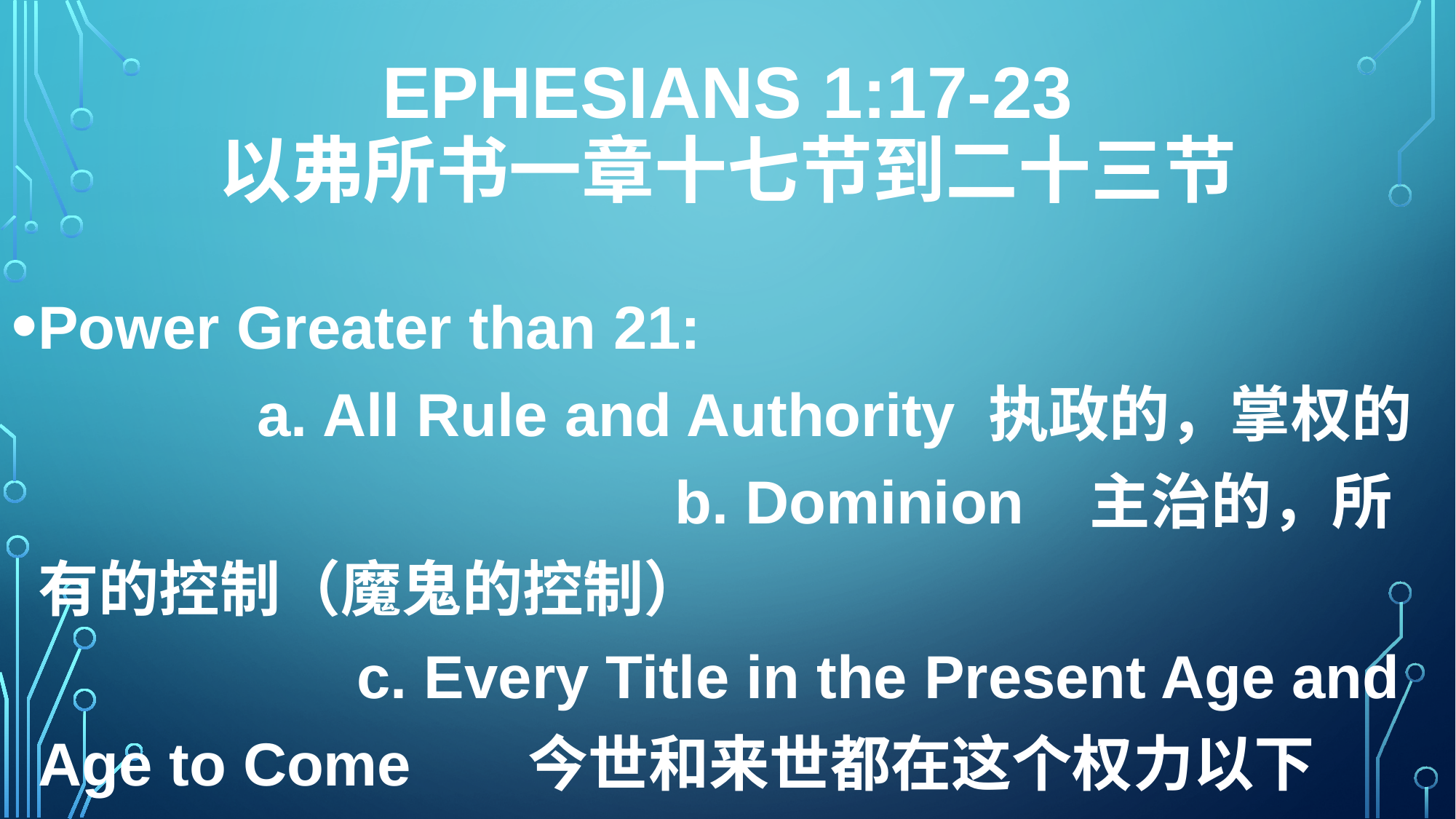

# EPHESIANS 1:17-23 以弗所书一章十七节到二十三节
Power Greater than 21:                                                         a. All Rule and Authority 执政的，掌权的                                                b. Dominion   主治的，所有的控制（魔鬼的控制）                                                                            c. Every Title in the Present Age and Age to Come      今世和来世都在这个权力以下